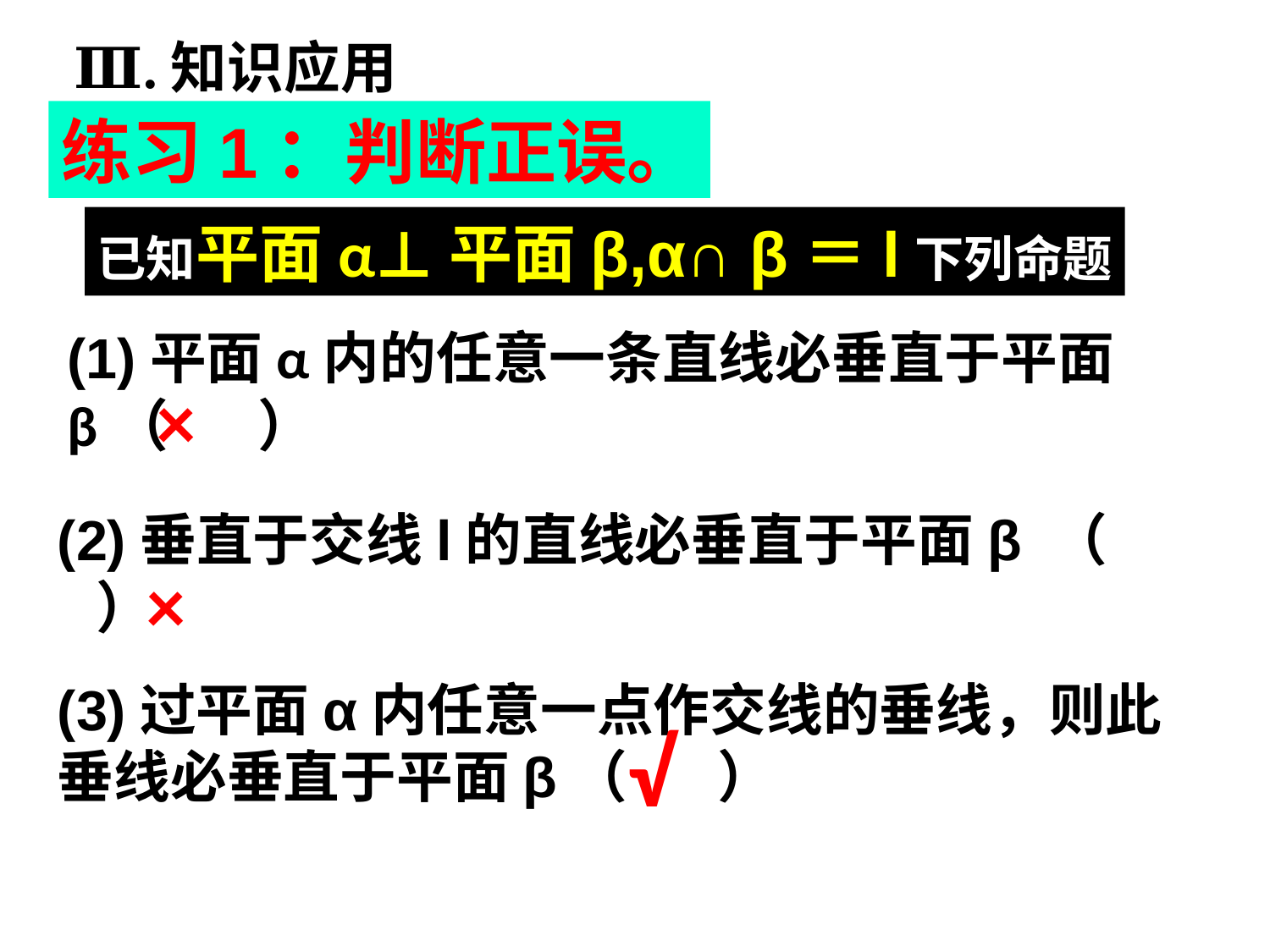

Ⅲ.知识应用
练习1：判断正误。
已知平面α⊥平面β,α∩ β＝l下列命题
(1)平面α内的任意一条直线必垂直于平面β（       ）
×
(2)垂直于交线l的直线必垂直于平面β （       ）
×
(3)过平面α内任意一点作交线的垂线，则此垂线必垂直于平面β（       ）
√